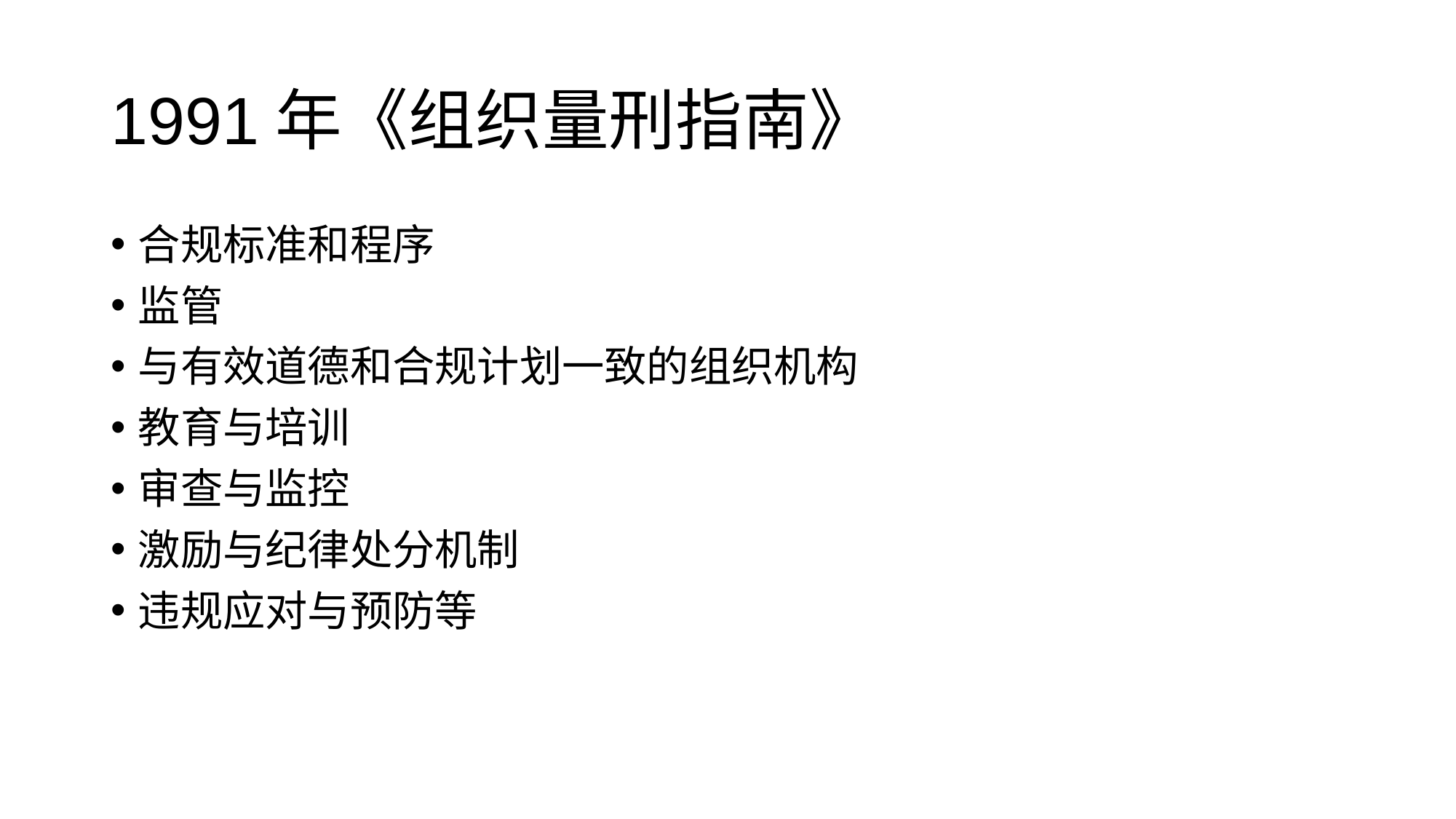

# 1991年《组织量刑指南》
合规标准和程序
监管
与有效道德和合规计划一致的组织机构
教育与培训
审查与监控
激励与纪律处分机制
违规应对与预防等